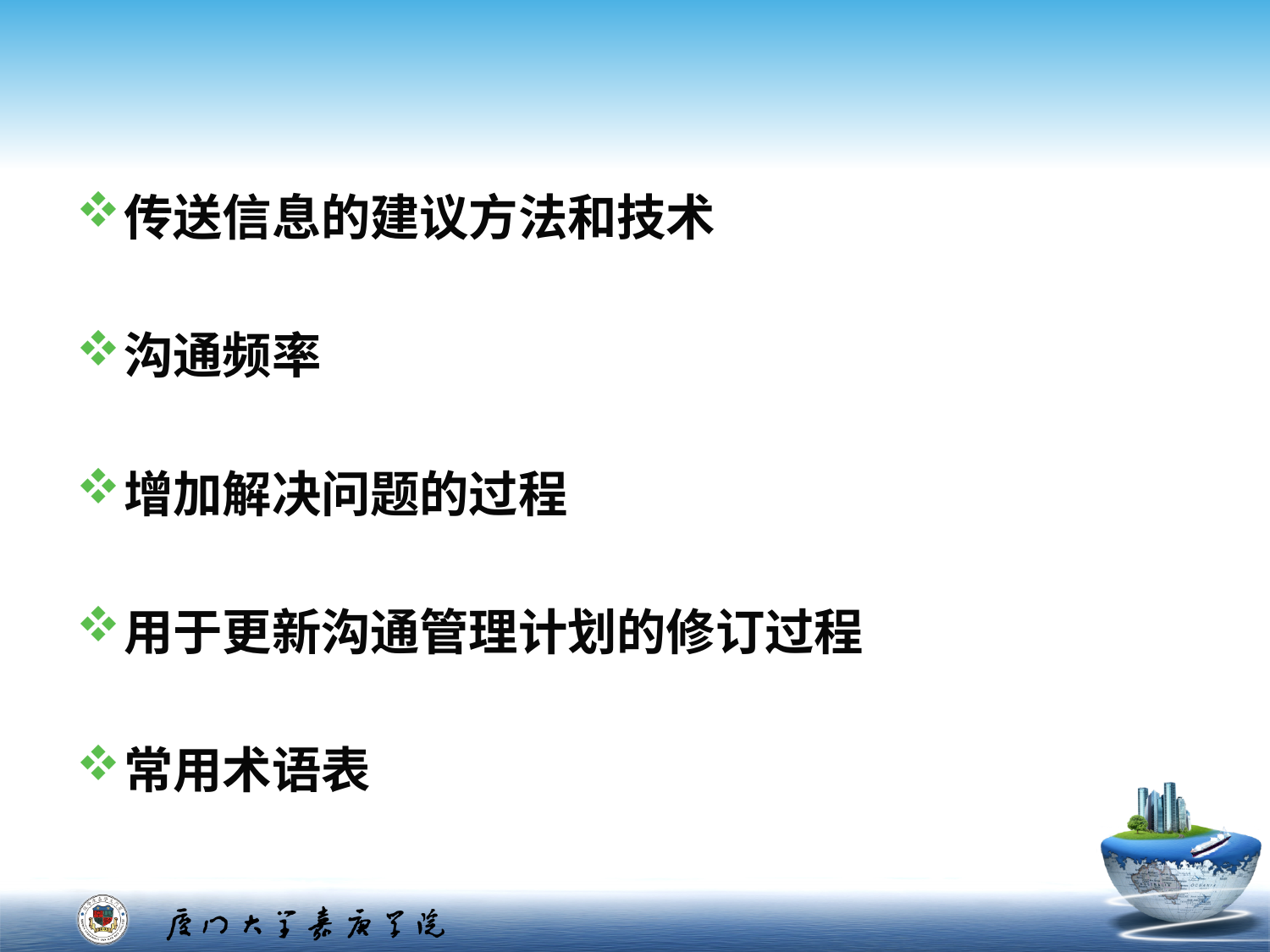

#
传送信息的建议方法和技术

沟通频率

增加解决问题的过程

用于更新沟通管理计划的修订过程

常用术语表